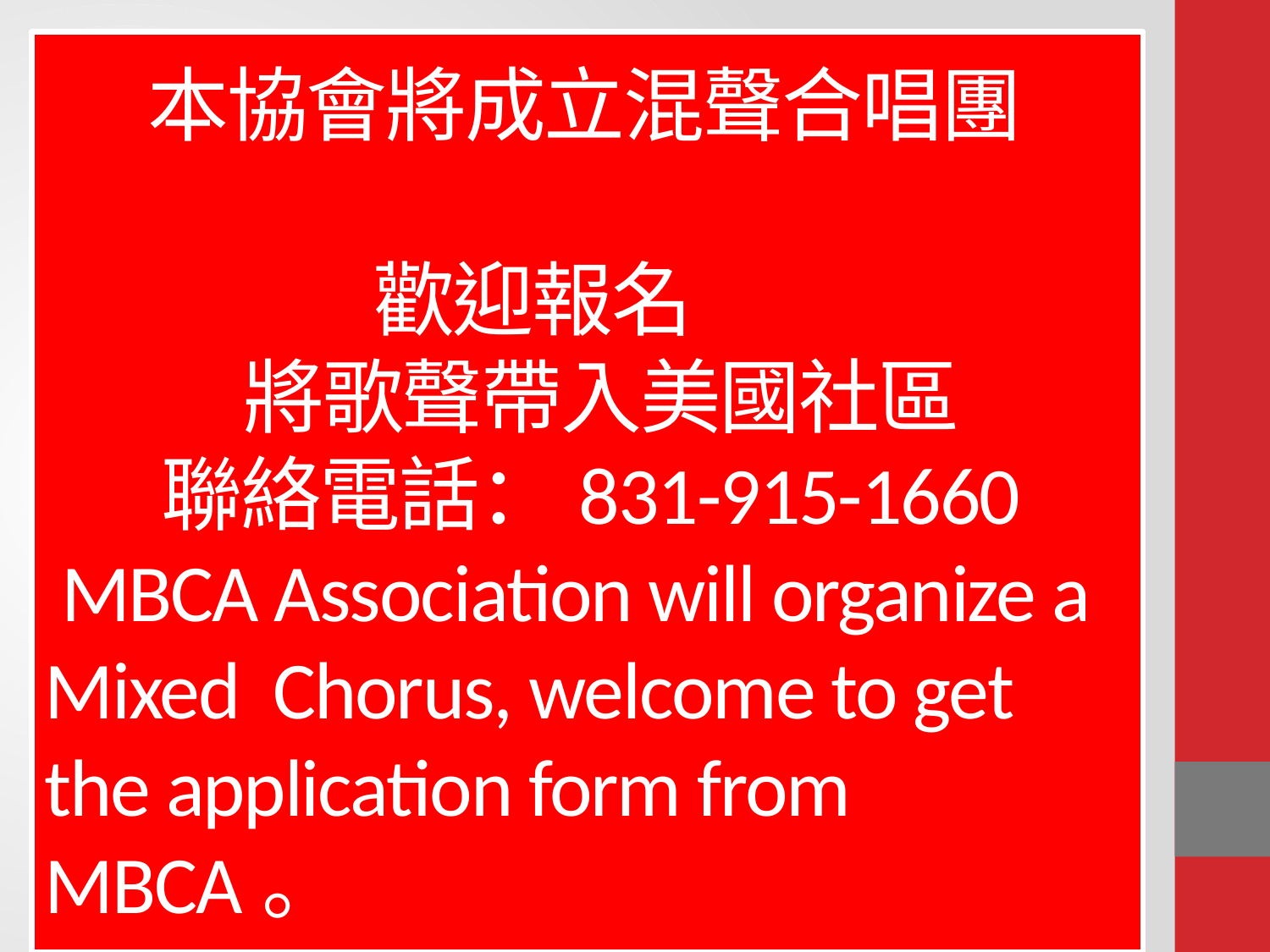

# 本協會將成立混聲合唱團 歡迎報名 將歌聲帶入美國社區 聯絡電話：831-915-1660 MBCA Association will organize a Mixed  Chorus, welcome to get the application form from MBCA。 Contact phone: 831-915-1660